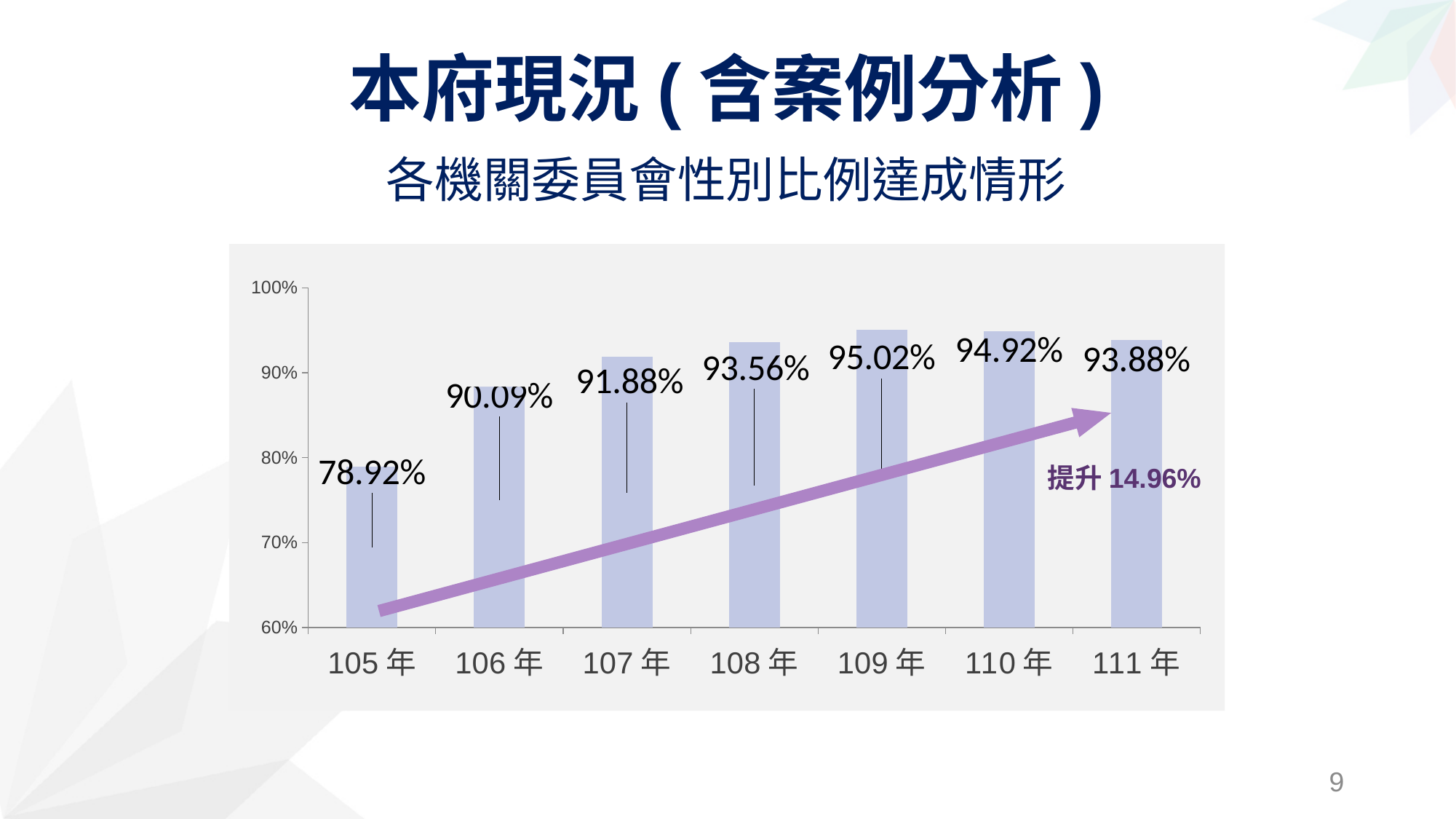

本府現況(含案例分析)
各機關委員會性別比例達成情形

### Chart

| Category | Series 1 |
|---|---|
| 105年 | 0.7892 |
| 106年 | 0.9009 |
| 107年 | 0.9188 |
| 108年 | 0.9356 |
| 109年 | 0.9502 |
| 110年 | 0.9492 |
| 111年 | 0.9388 |
提升14.96%

9